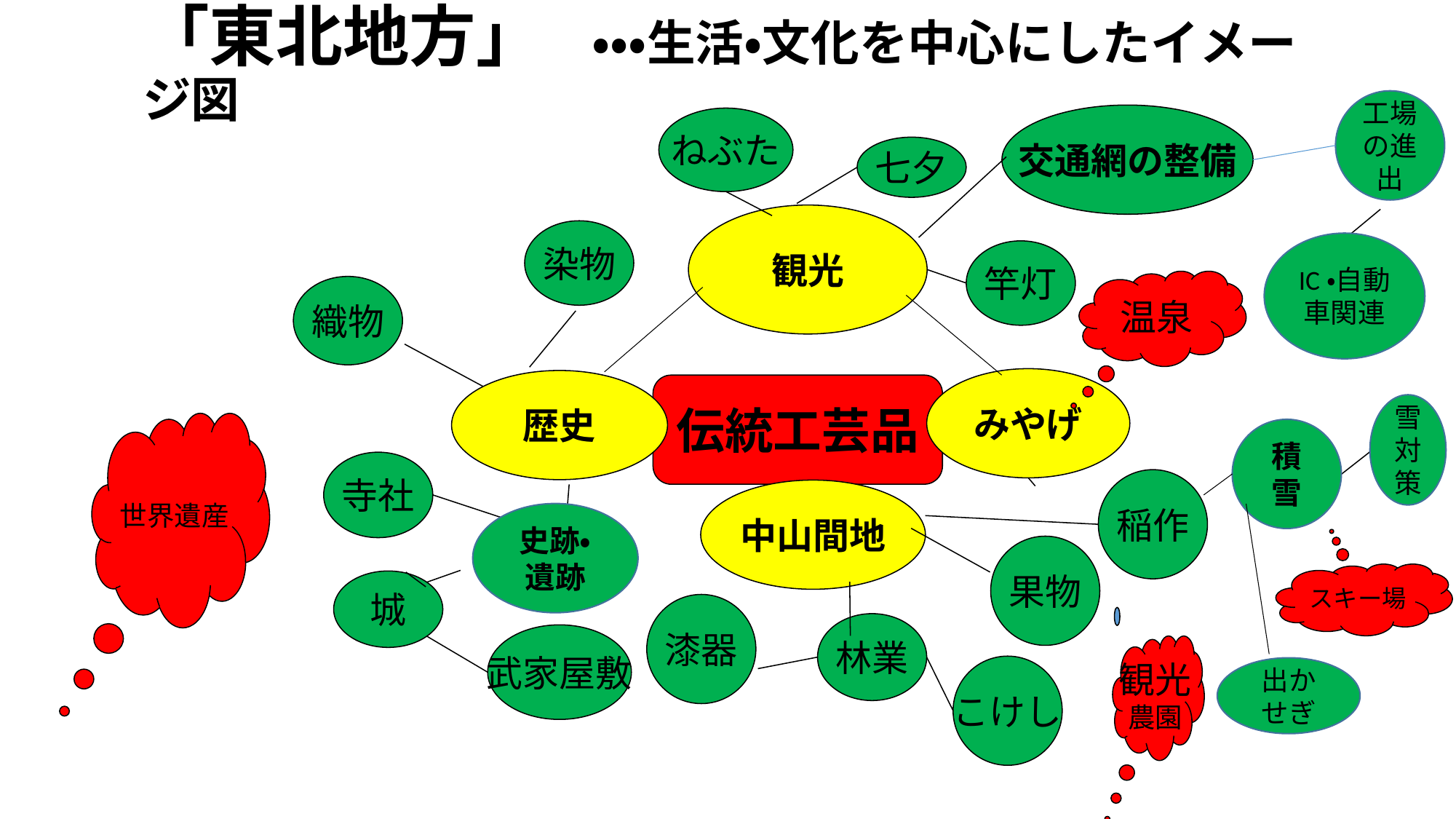

# 「東北地方」　・・・生活・文化を中心にしたイメージ図
工場の進出
交通網の整備
ねぶた
七夕
観光
染物
IC・自動車関連
竿灯
温泉
織物
みやげ
歴史
伝統工芸品
雪対策
世界遺産
積雪
寺社
稲作
中山間地
史跡・遺跡
果物
スキー場
城
漆器

林業
武家屋敷
観光
農園
こけし
出かせぎ